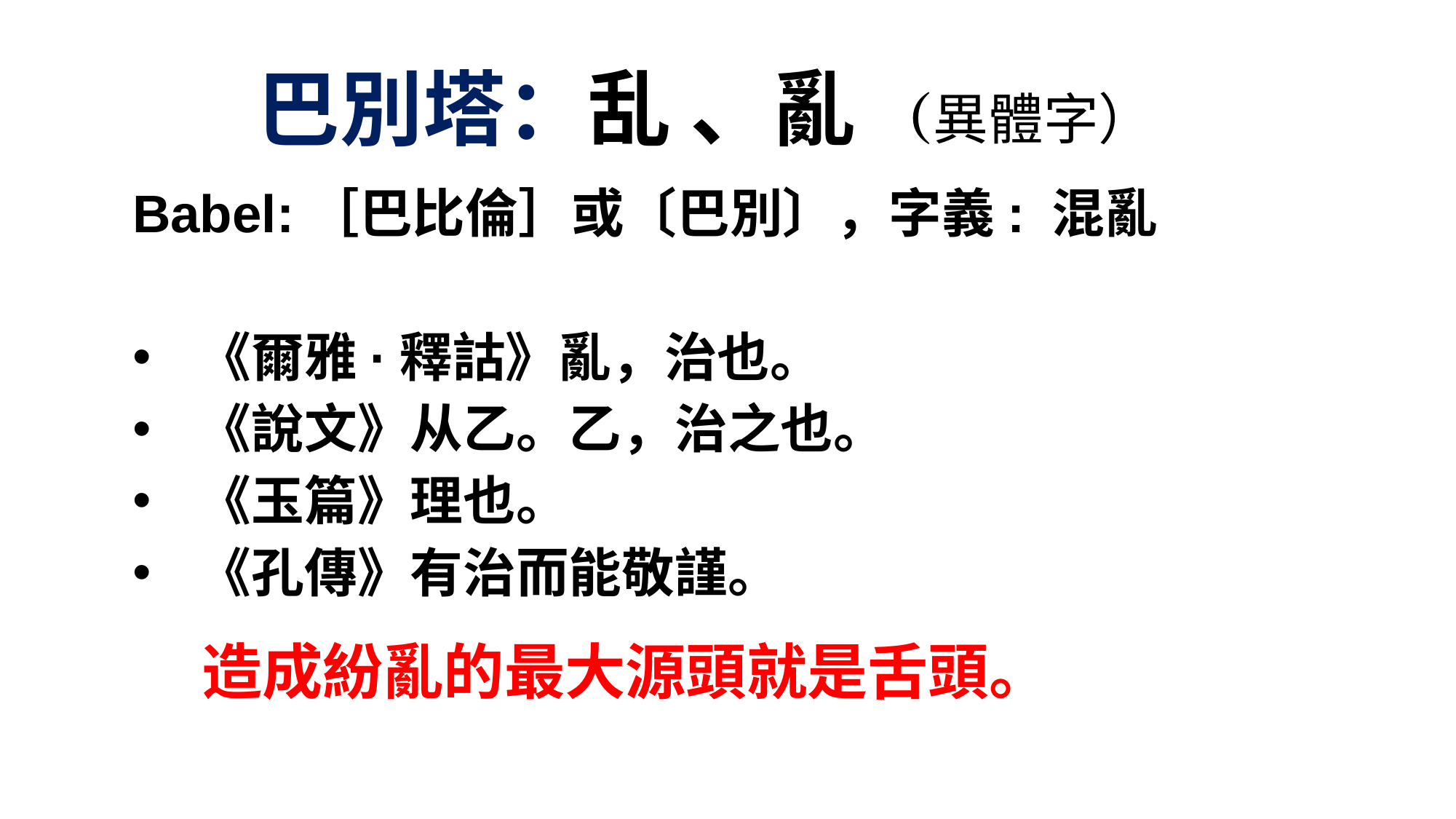

# 巴別塔：乱 、亂 （異體字）
Babel:［巴比倫］或〔巴別〕，字義: 混亂

《爾雅·釋詁》亂，治也。
《說文》从乙。乙，治之也。
《玉篇》理也。
《孔傳》有治而能敬謹。
造成紛亂的最大源頭就是舌頭。